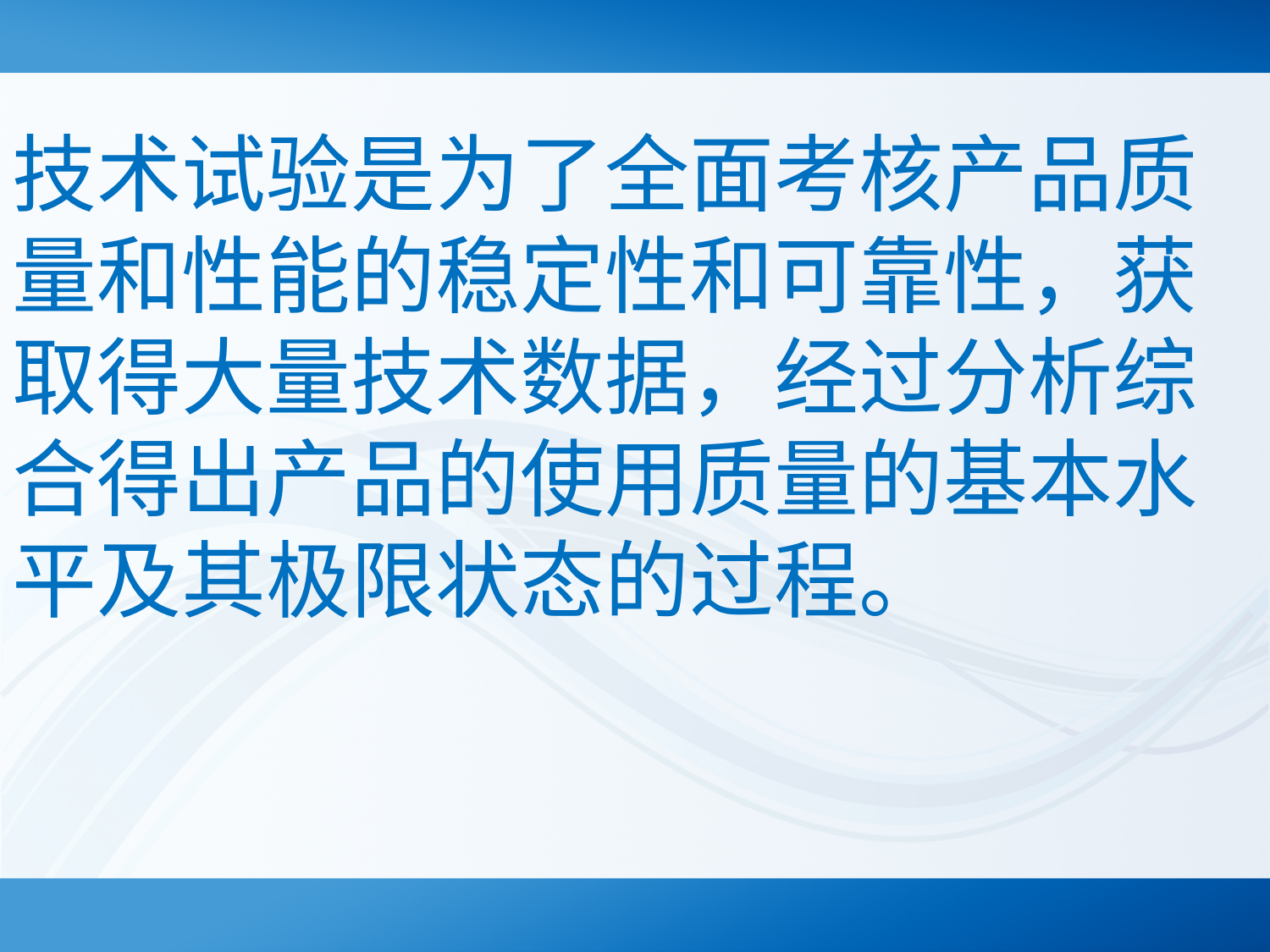

技术试验是为了全面考核产品质量和性能的稳定性和可靠性，获取得大量技术数据，经过分析综合得出产品的使用质量的基本水平及其极限状态的过程。